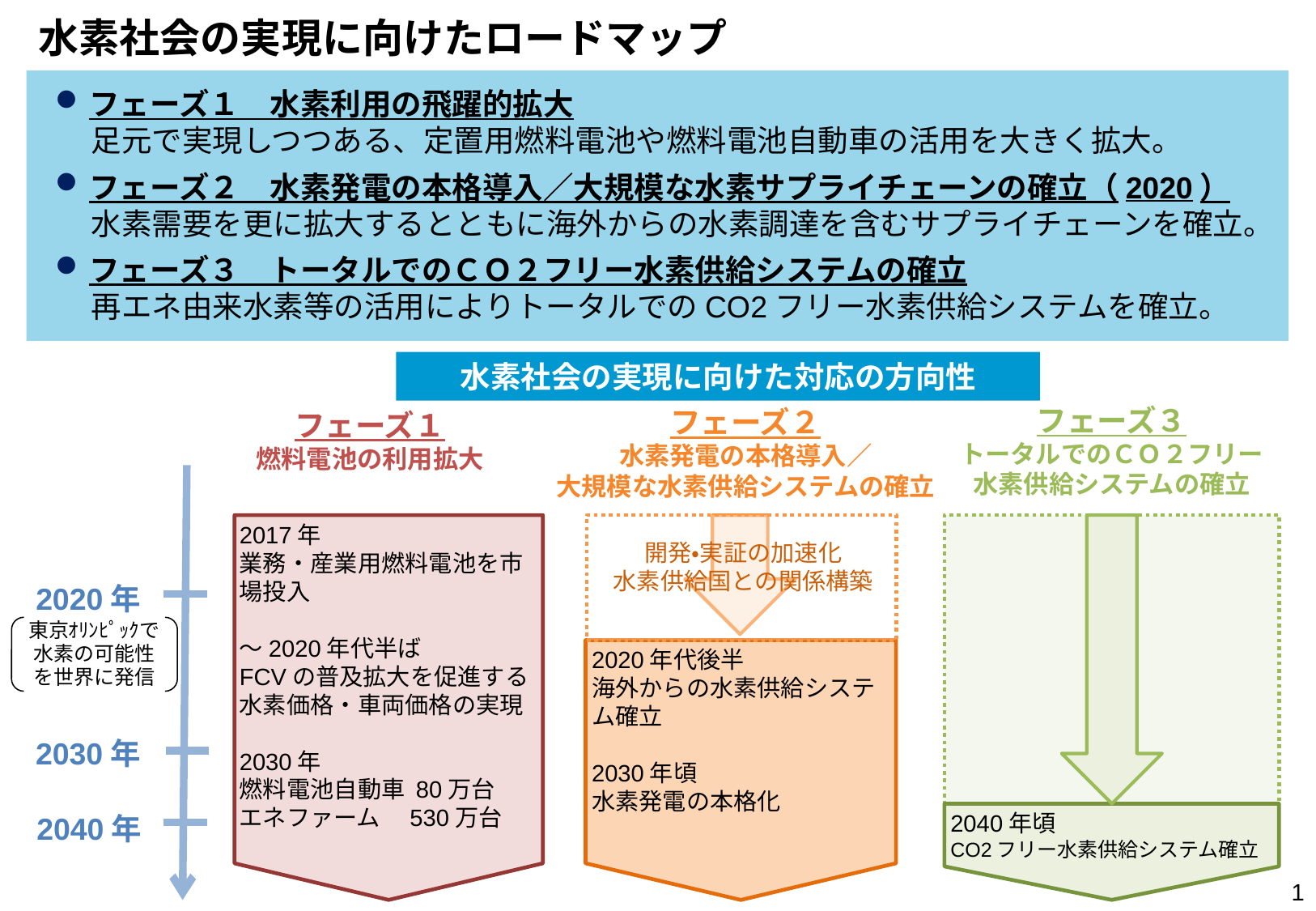

# 水素社会の実現に向けたロードマップ
フェーズ１　水素利用の飛躍的拡大
足元で実現しつつある、定置用燃料電池や燃料電池自動車の活用を大きく拡大。
フェーズ２　水素発電の本格導入／大規模な水素サプライチェーンの確立（2020）
水素需要を更に拡大するとともに海外からの水素調達を含むサプライチェーンを確立。
フェーズ３　トータルでのＣＯ２フリー水素供給システムの確立
再エネ由来水素等の活用によりトータルでのCO2フリー水素供給システムを確立。
水素社会の実現に向けた対応の方向性
フェーズ３
トータルでのＣＯ２フリー
水素供給システムの確立

2040年頃
CO2フリー水素供給システム確立
フェーズ２
水素発電の本格導入／
大規模な水素供給システムの確立

開発・実証の加速化
水素供給国との関係構築
2020年代後半
海外からの水素供給システム確立

2030年頃
水素発電の本格化
フェーズ１
燃料電池の利用拡大
2017年
業務・産業用燃料電池を市場投入

～2020年代半ば
FCVの普及拡大を促進する水素価格・車両価格の実現

2030年
燃料電池自動車 80万台
エネファーム　530万台
2020年
東京ｵﾘﾝﾋﾟｯｸで
水素の可能性
を世界に発信

2030年
2040年
1